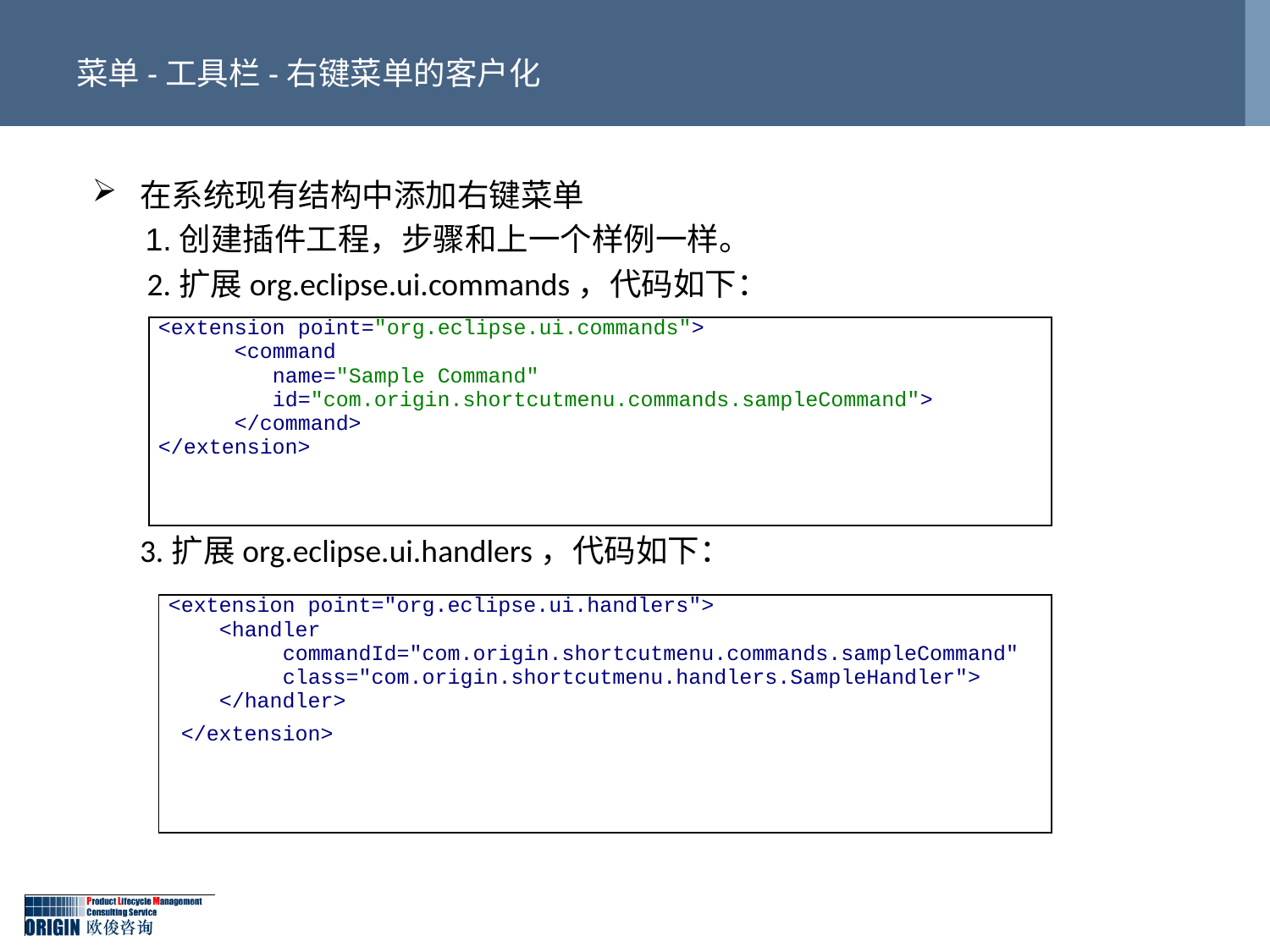

# 菜单-工具栏-右键菜单的客户化
在系统现有结构中添加右键菜单
      1.创建插件工程，步骤和上一个样例一样。
	 2.扩展org.eclipse.ui.commands，代码如下：

	3.扩展org.eclipse.ui.handlers，代码如下：

| <extension point="org.eclipse.ui.commands"> <command name="Sample Command" id="com.origin.shortcutmenu.commands.sampleCommand"> </command> </extension> |
| --- |
| <extension point="org.eclipse.ui.handlers"> <handler commandId="com.origin.shortcutmenu.commands.sampleCommand" class="com.origin.shortcutmenu.handlers.SampleHandler"> </handler> </extension> |
| --- |